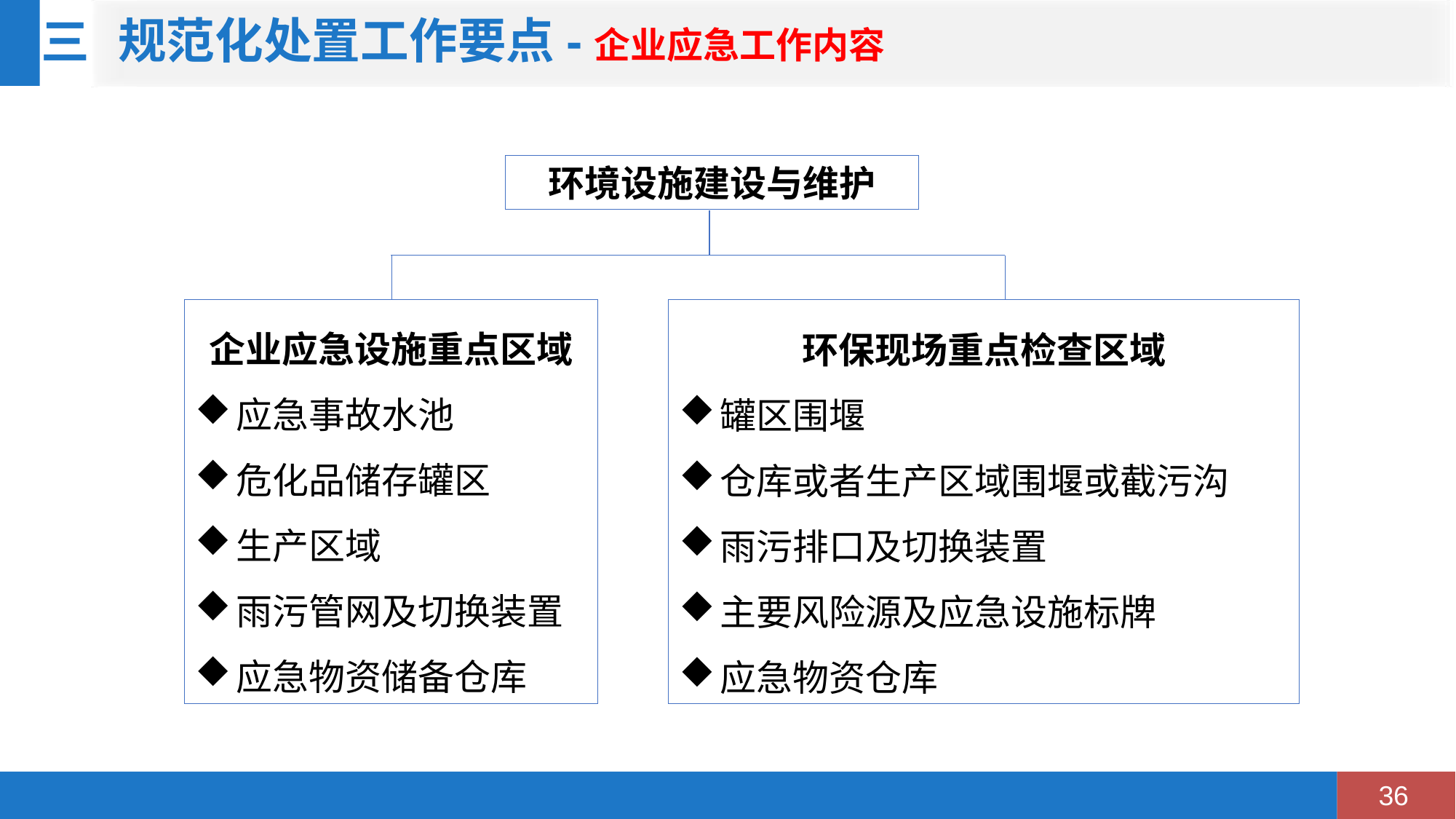

规范化处置工作要点-企业应急工作内容
三
环境设施建设与维护
企业应急设施重点区域
应急事故水池
危化品储存罐区
生产区域
雨污管网及切换装置
应急物资储备仓库
环保现场重点检查区域
罐区围堰
仓库或者生产区域围堰或截污沟
雨污排口及切换装置
主要风险源及应急设施标牌
应急物资仓库

36=